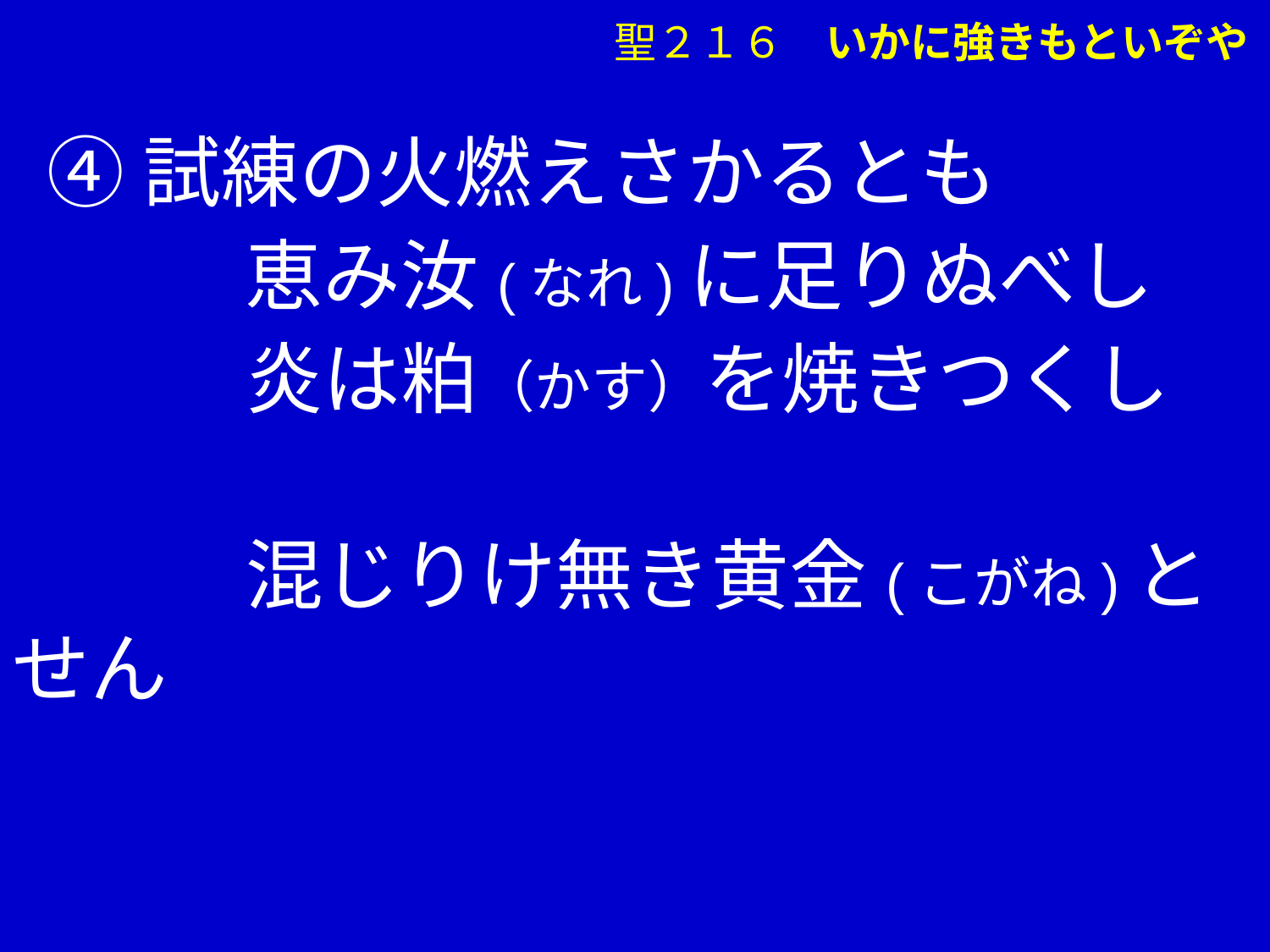

聖２１６　いかに強きもといぞや
  ④試練の火燃えさかるとも
　　　恵み汝(なれ)に足りぬべし
　　　炎は粕（かす）を焼きつくし
　　　混じりけ無き黄金(こがね)とせん